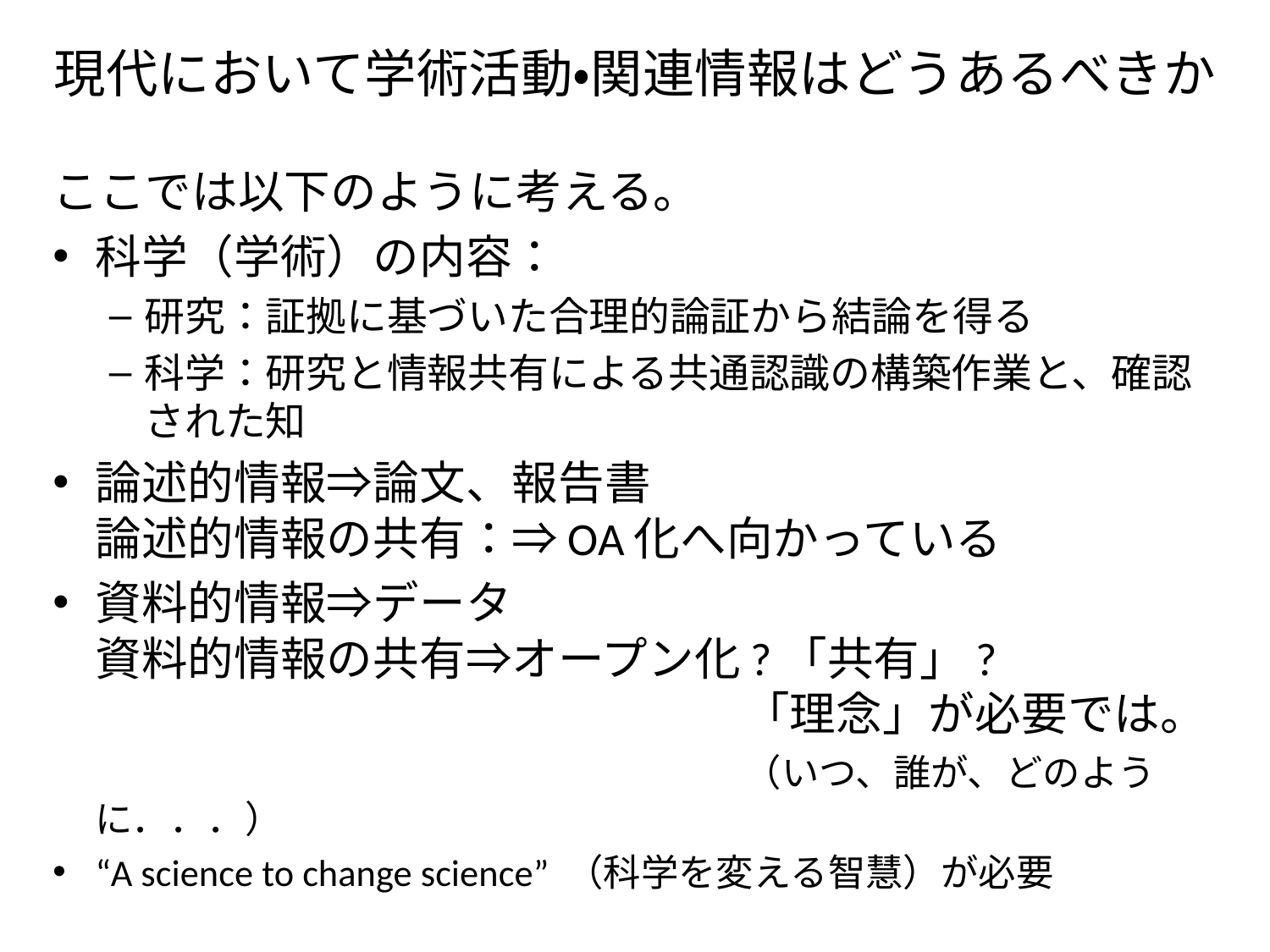

# 現代において学術活動・関連情報はどうあるべきか
ここでは以下のように考える。
科学（学術）の内容：
研究：証拠に基づいた合理的論証から結論を得る
科学：研究と情報共有による共通認識の構築作業と、確認された知
論述的情報⇒論文、報告書
論述的情報の共有：⇒OA化へ向かっている
資料的情報⇒データ
資料的情報の共有⇒オープン化?「共有」?
　　　　　　　　　　　　　　「理念」が必要では。
　　　　　　　　　　　　　　（いつ、誰が、どのように．．．）
“A science to change science” （科学を変える智慧）が必要